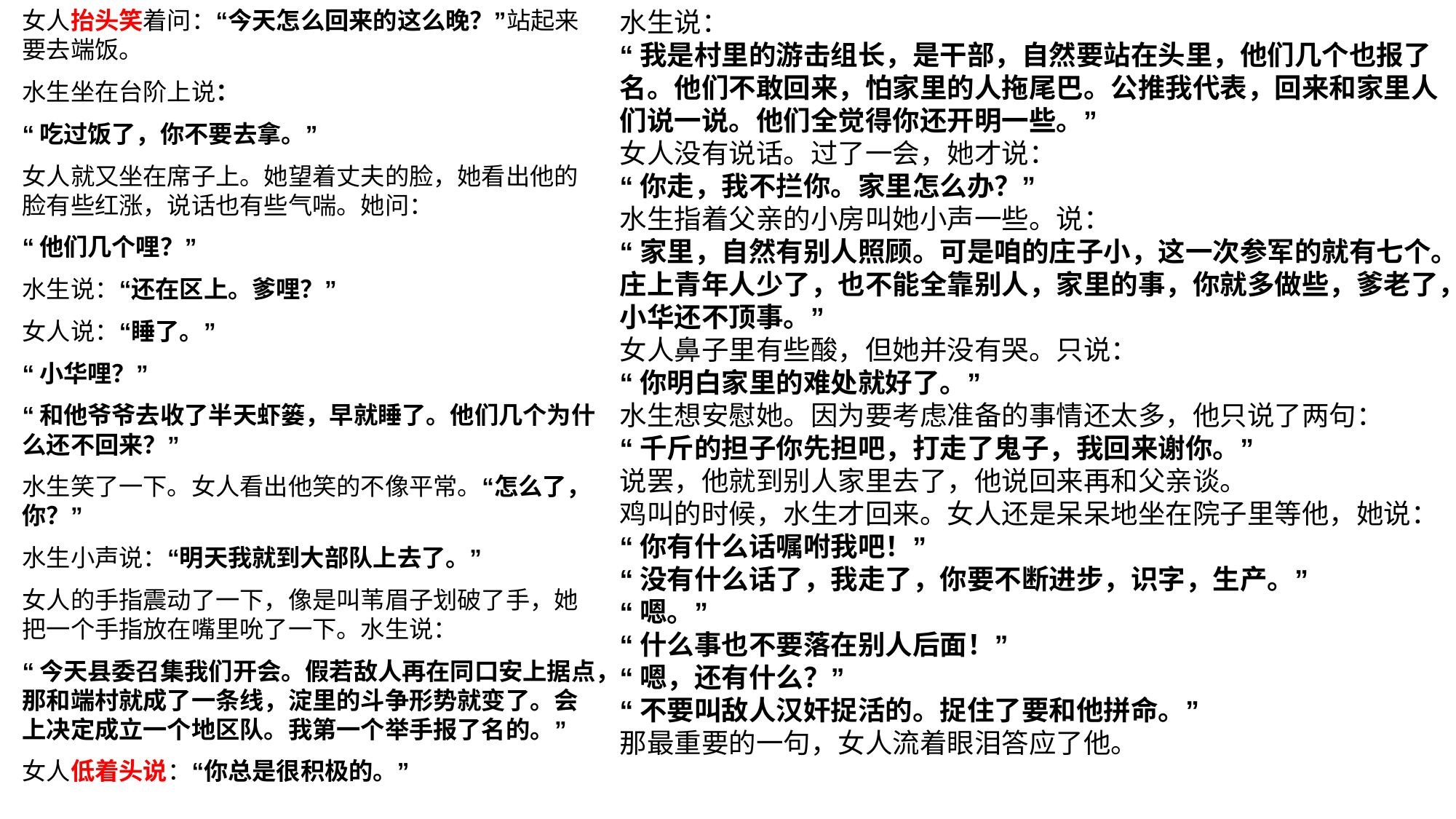

女人抬头笑着问：“今天怎么回来的这么晚？”站起来要去端饭。
水生坐在台阶上说：
“吃过饭了，你不要去拿。”
女人就又坐在席子上。她望着丈夫的脸，她看出他的脸有些红涨，说话也有些气喘。她问：
“他们几个哩？”
水生说：“还在区上。爹哩？”
女人说：“睡了。”
“小华哩？”
“和他爷爷去收了半天虾篓，早就睡了。他们几个为什么还不回来？”
水生笑了一下。女人看出他笑的不像平常。“怎么了，你？”
水生小声说：“明天我就到大部队上去了。”
女人的手指震动了一下，像是叫苇眉子划破了手，她把一个手指放在嘴里吮了一下。水生说：
“今天县委召集我们开会。假若敌人再在同口安上据点，那和端村就成了一条线，淀里的斗争形势就变了。会上决定成立一个地区队。我第一个举手报了名的。”
女人低着头说：“你总是很积极的。”

水生说：
“我是村里的游击组长，是干部，自然要站在头里，他们几个也报了名。他们不敢回来，怕家里的人拖尾巴。公推我代表，回来和家里人们说一说。他们全觉得你还开明一些。”
女人没有说话。过了一会，她才说：
“你走，我不拦你。家里怎么办？”
水生指着父亲的小房叫她小声一些。说：
“家里，自然有别人照顾。可是咱的庄子小，这一次参军的就有七个。庄上青年人少了，也不能全靠别人，家里的事，你就多做些，爹老了，小华还不顶事。”
女人鼻子里有些酸，但她并没有哭。只说：
“你明白家里的难处就好了。”
水生想安慰她。因为要考虑准备的事情还太多，他只说了两句：
“千斤的担子你先担吧，打走了鬼子，我回来谢你。”
说罢，他就到别人家里去了，他说回来再和父亲谈。
鸡叫的时候，水生才回来。女人还是呆呆地坐在院子里等他，她说：
“你有什么话嘱咐我吧！”
“没有什么话了，我走了，你要不断进步，识字，生产。”
“嗯。”
“什么事也不要落在别人后面！”
“嗯，还有什么？”
“不要叫敌人汉奸捉活的。捉住了要和他拼命。”
那最重要的一句，女人流着眼泪答应了他。